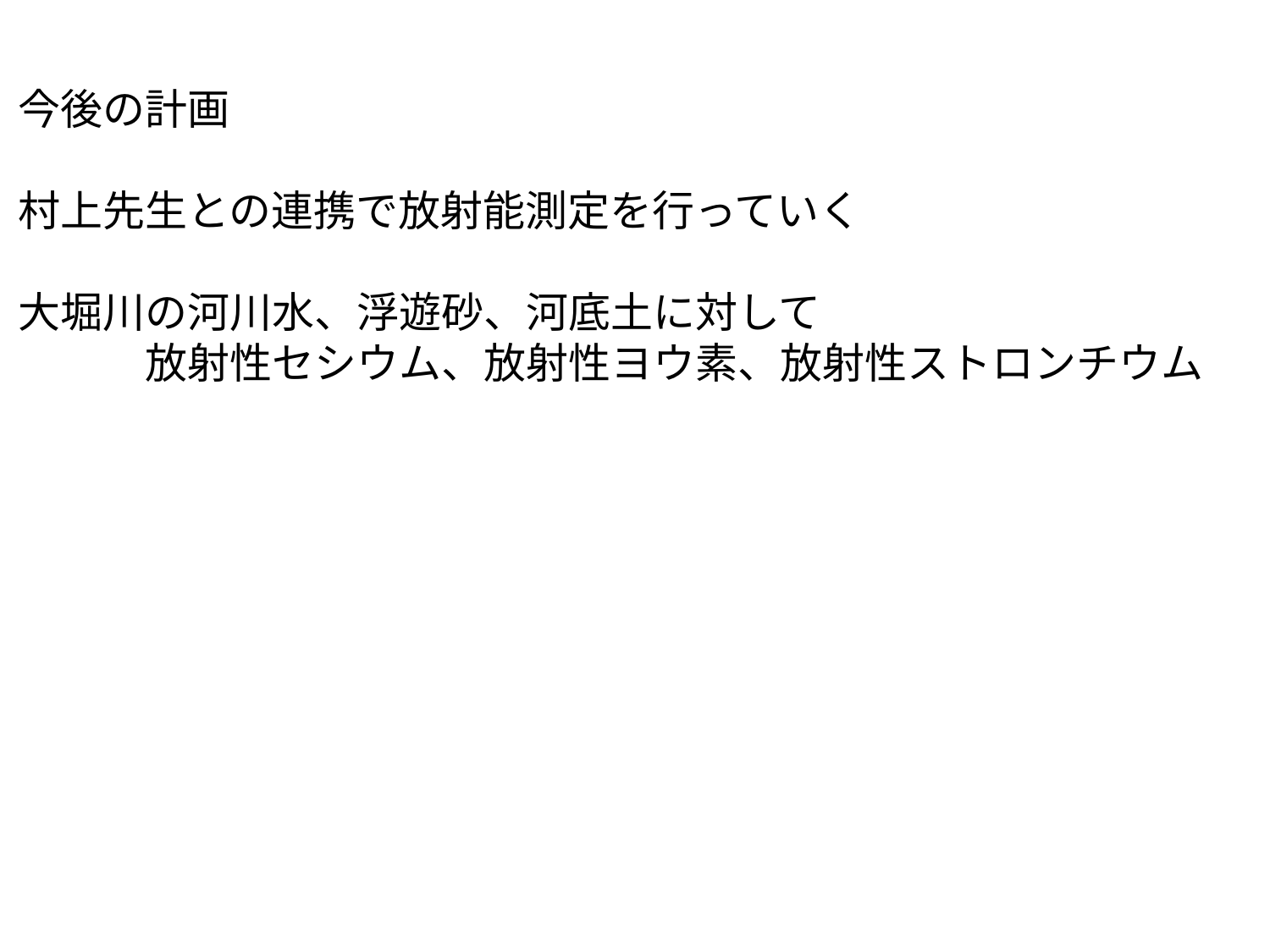

今後の計画

村上先生との連携で放射能測定を行っていく

大堀川の河川水、浮遊砂、河底土に対して
	放射性セシウム、放射性ヨウ素、放射性ストロンチウム